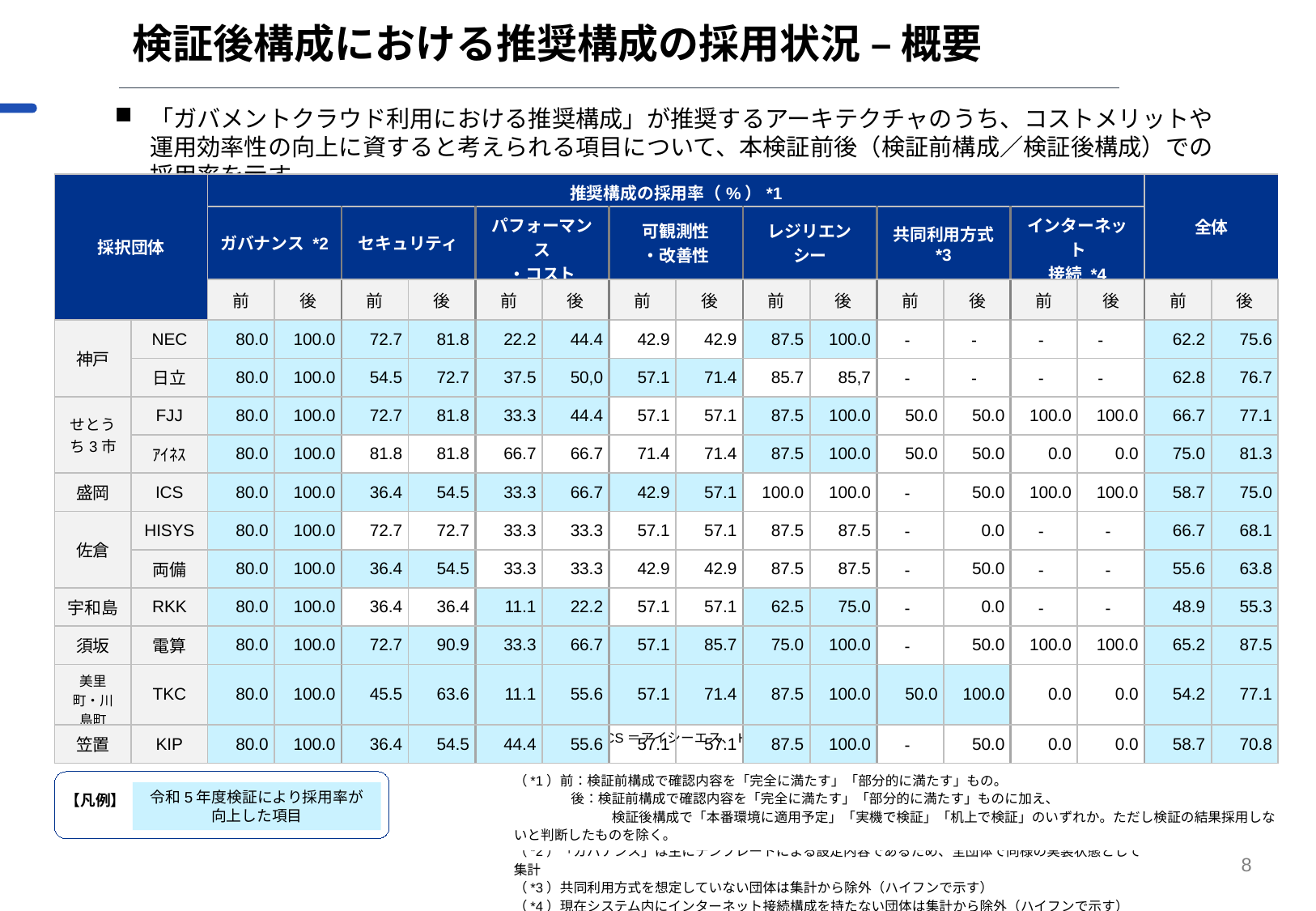

# 検証後構成における推奨構成の採用状況 – 概要
「ガバメントクラウド利用における推奨構成」が推奨するアーキテクチャのうち、コストメリットや運用効率性の向上に資すると考えられる項目について、本検証前後（検証前構成／検証後構成）での採用率を示す。
| 採択団体 |  | 推奨構成の採用率（%）\*1 |  |  |  |  |  |  |  |  |  |  |  |  |  | 全体 |  |
| --- | --- | --- | --- | --- | --- | --- | --- | --- | --- | --- | --- | --- | --- | --- | --- | --- | --- |
| 採択団体 |  | ガバナンス \*2 |  | セキュリティ |  | パフォーマンス ・コスト |  | 可観測性 ・改善性 |  | レジリエンシー |  | 共同利用方式 \*3 |  | インターネット 接続 \*4 |  | 全体 |  |
|  |  | 前 | 後 | 前 | 後 | 前 | 後 | 前 | 後 | 前 | 後 | 前 | 後 | 前 | 後 | 前 | 後 |
| 神戸 | NEC | 80.0 | 100.0 | 72.7 | 81.8 | 22.2 | 44.4 | 42.9 | 42.9 | 87.5 | 100.0 | - | - | - | - | 62.2 | 75.6 |
|  | 日立 | 80.0 | 100.0 | 54.5 | 72.7 | 37.5 | 50,0 | 57.1 | 71.4 | 85.7 | 85,7 | - | - | - | - | 62.8 | 76.7 |
| せとうち3市 | FJJ | 80.0 | 100.0 | 72.7 | 81.8 | 33.3 | 44.4 | 57.1 | 57.1 | 87.5 | 100.0 | 50.0 | 50.0 | 100.0 | 100.0 | 66.7 | 77.1 |
|  | ｱｲﾈｽ | 80.0 | 100.0 | 81.8 | 81.8 | 66.7 | 66.7 | 71.4 | 71.4 | 87.5 | 100.0 | 50.0 | 50.0 | 0.0 | 0.0 | 75.0 | 81.3 |
| 盛岡 | ICS | 80.0 | 100.0 | 36.4 | 54.5 | 33.3 | 66.7 | 42.9 | 57.1 | 100.0 | 100.0 | - | 50.0 | 100.0 | 100.0 | 58.7 | 75.0 |
| 佐倉 | HISYS | 80.0 | 100.0 | 72.7 | 72.7 | 33.3 | 33.3 | 57.1 | 57.1 | 87.5 | 87.5 | - | 0.0 | - | - | 66.7 | 68.1 |
|  | 両備 | 80.0 | 100.0 | 36.4 | 54.5 | 33.3 | 33.3 | 42.9 | 42.9 | 87.5 | 87.5 | - | 50.0 | - | - | 55.6 | 63.8 |
| 宇和島 | RKK | 80.0 | 100.0 | 36.4 | 36.4 | 11.1 | 22.2 | 57.1 | 57.1 | 62.5 | 75.0 | - | 0.0 | - | - | 48.9 | 55.3 |
| 須坂 | 電算 | 80.0 | 100.0 | 72.7 | 90.9 | 33.3 | 66.7 | 57.1 | 85.7 | 75.0 | 100.0 | - | 50.0 | 100.0 | 100.0 | 65.2 | 87.5 |
| 美里町・川島町 | TKC | 80.0 | 100.0 | 45.5 | 63.6 | 11.1 | 55.6 | 57.1 | 71.4 | 87.5 | 100.0 | 50.0 | 100.0 | 0.0 | 0.0 | 54.2 | 77.1 |
| 笠置 | KIP | 80.0 | 100.0 | 36.4 | 54.5 | 44.4 | 55.6 | 57.1 | 57.1 | 87.5 | 100.0 | - | 50.0 | 0.0 | 0.0 | 58.7 | 70.8 |
※せとうち3市＝倉敷市・高松市・松山市、日立＝日立製作所、FJJ＝富士通Japan、ICS＝アイシーエス、HISYS＝日立システムズ、両備＝両備システムズ、KIP＝京都電子計算（以降略称は同様）
（*1）前：検証前構成で確認内容を「完全に満たす」「部分的に満たす」もの。
　　　　 後：検証前構成で確認内容を「完全に満たす」「部分的に満たす」ものに加え、
　　　　　　　 検証後構成で「本番環境に適用予定」「実機で検証」「机上で検証」のいずれか。ただし検証の結果採用しないと判断したものを除く。
【凡例】
令和5年度検証により採用率が
向上した項目
（*2）「ガバナンス」は主にテンプレートによる設定内容であるため、全団体で同様の実装状態として集計
（*3）共同利用方式を想定していない団体は集計から除外（ハイフンで示す）
（*4）現在システム内にインターネット接続構成を持たない団体は集計から除外（ハイフンで示す）
8